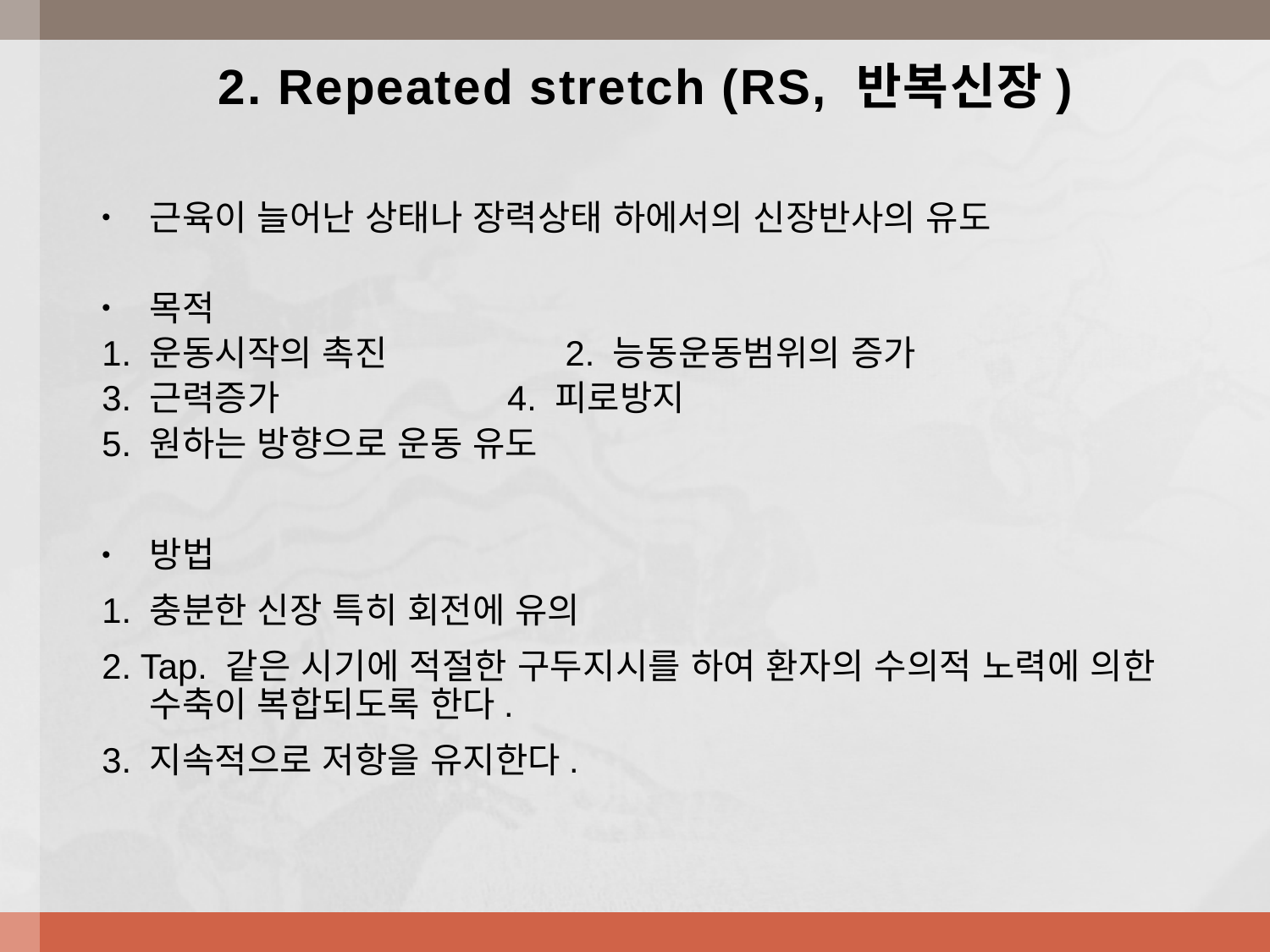

# 2. Repeated stretch (RS, 반복신장)

근육이 늘어난 상태나 장력상태 하에서의 신장반사의 유도

목적
1. 운동시작의 촉진                 2. 능동운동범위의 증가
3. 근력증가                      4. 피로방지
5. 원하는 방향으로 운동 유도

방법
1. 충분한 신장 특히 회전에 유의
2. Tap. 같은 시기에 적절한 구두지시를 하여 환자의 수의적 노력에 의한 수축이 복합되도록 한다.
3. 지속적으로 저항을 유지한다.